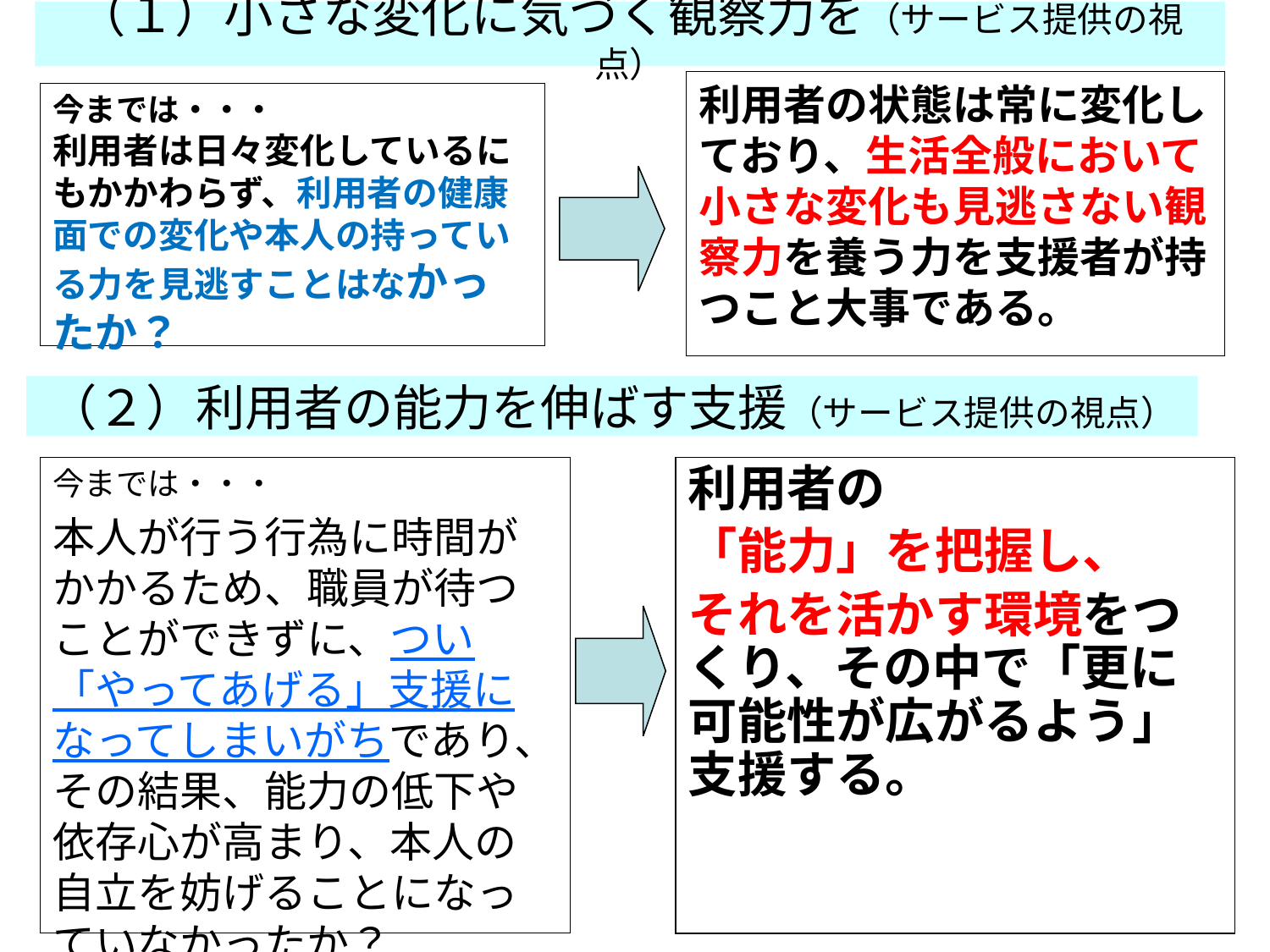

# （１）小さな変化に気づく観察力を（サービス提供の視点）
利用者の状態は常に変化しており、生活全般において小さな変化も見逃さない観察力を養う力を支援者が持つこと大事である。
今までは・・・
利用者は日々変化しているにもかかわらず、利用者の健康面での変化や本人の持っている力を見逃すことはなかったか？

（２）利用者の能力を伸ばす支援（サービス提供の視点）
今までは・・・
本人が行う行為に時間がかかるため、職員が待つことができずに、つい「やってあげる」支援になってしまいがちであり、その結果、能力の低下や依存心が高まり、本人の自立を妨げることになっていなかったか？
利用者の
「能力」を把握し、
それを活かす環境をつくり、その中で「更に可能性が広がるよう」支援する。